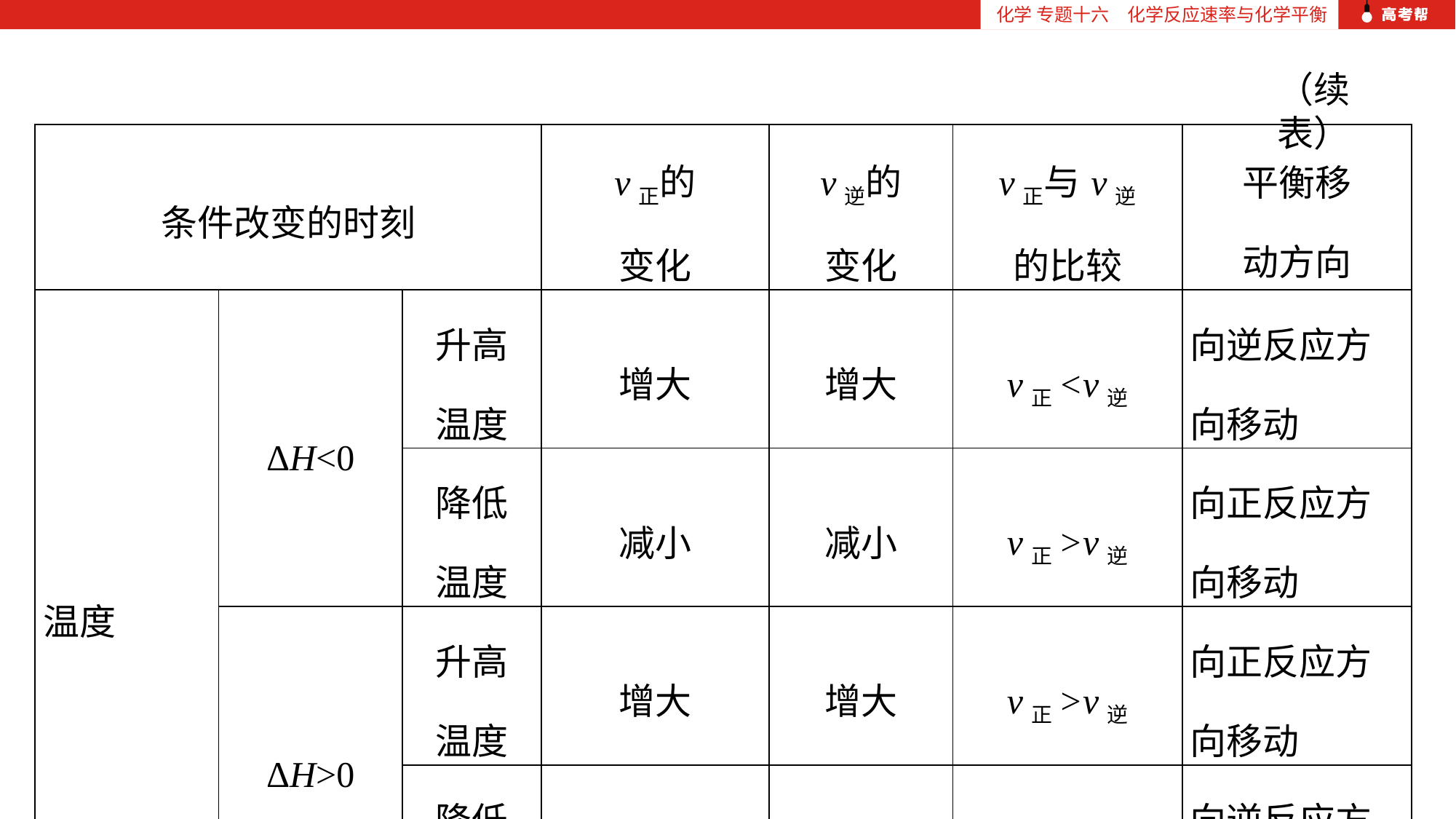

化学 专题十六　化学反应速率与化学平衡
（续表）
| 条件改变的时刻 |  |  | v正的 变化 | v逆的 变化 | v正与v逆 的比较 | 平衡移 动方向 |
| --- | --- | --- | --- | --- | --- | --- |
| 温度 | ΔH<0 | 升高 温度 | 增大 | 增大 | v正<v逆 | 向逆反应方向移动 |
|  |  | 降低 温度 | 减小 | 减小 | v正>v逆 | 向正反应方向移动 |
|  | ΔH>0 | 升高 温度 | 增大 | 增大 | v正>v逆 | 向正反应方向移动 |
|  |  | 降低 温度 | 减小 | 减小 | v正<v逆 | 向逆反应方向移动 |